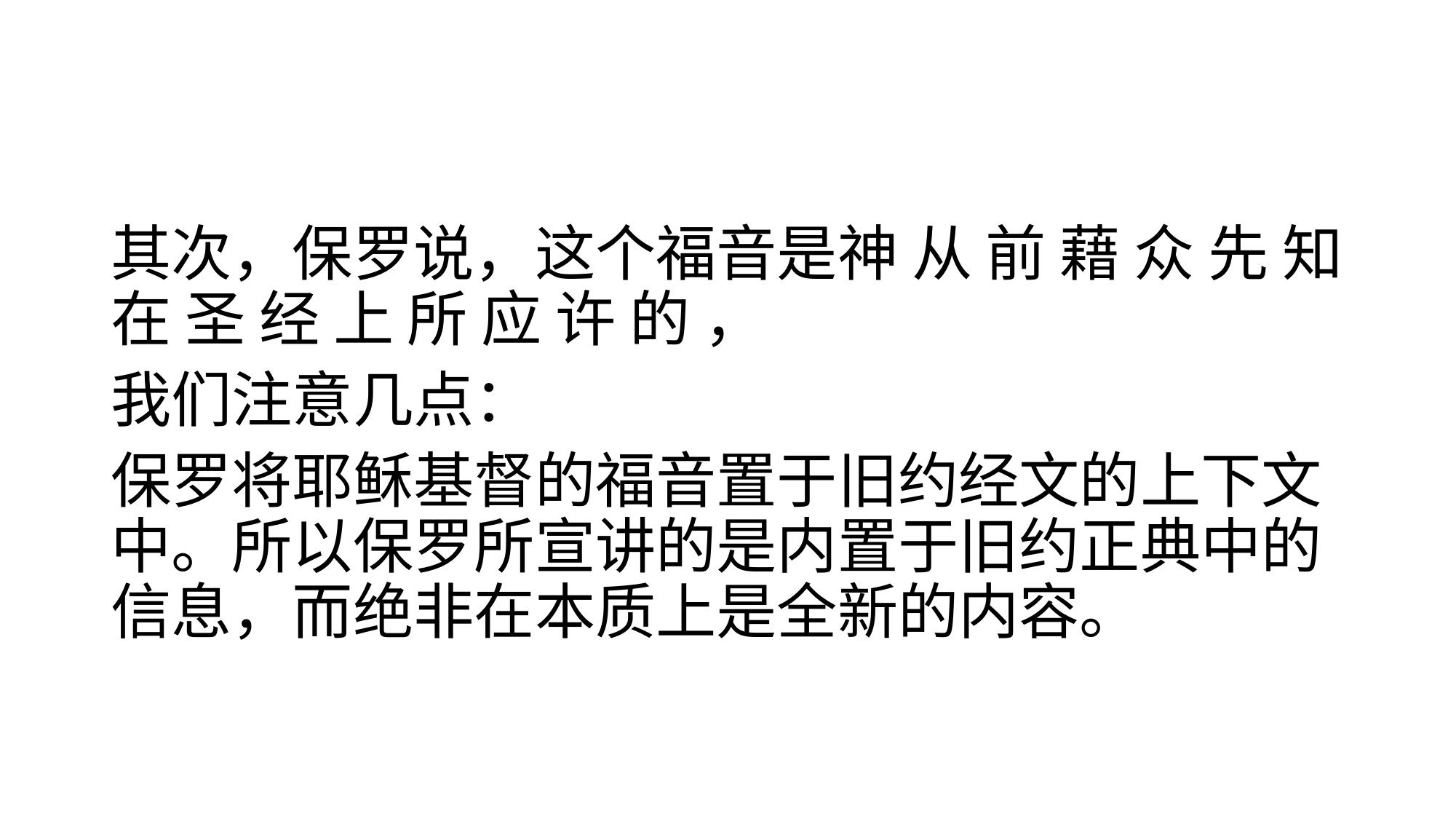

#
其次，保罗说，这个福音是神 从 前 藉 众 先 知 在 圣 经 上 所 应 许 的 ，
我们注意几点：
保罗将耶稣基督的福音置于旧约经文的上下文中。所以保罗所宣讲的是内置于旧约正典中的信息，而绝非在本质上是全新的内容。